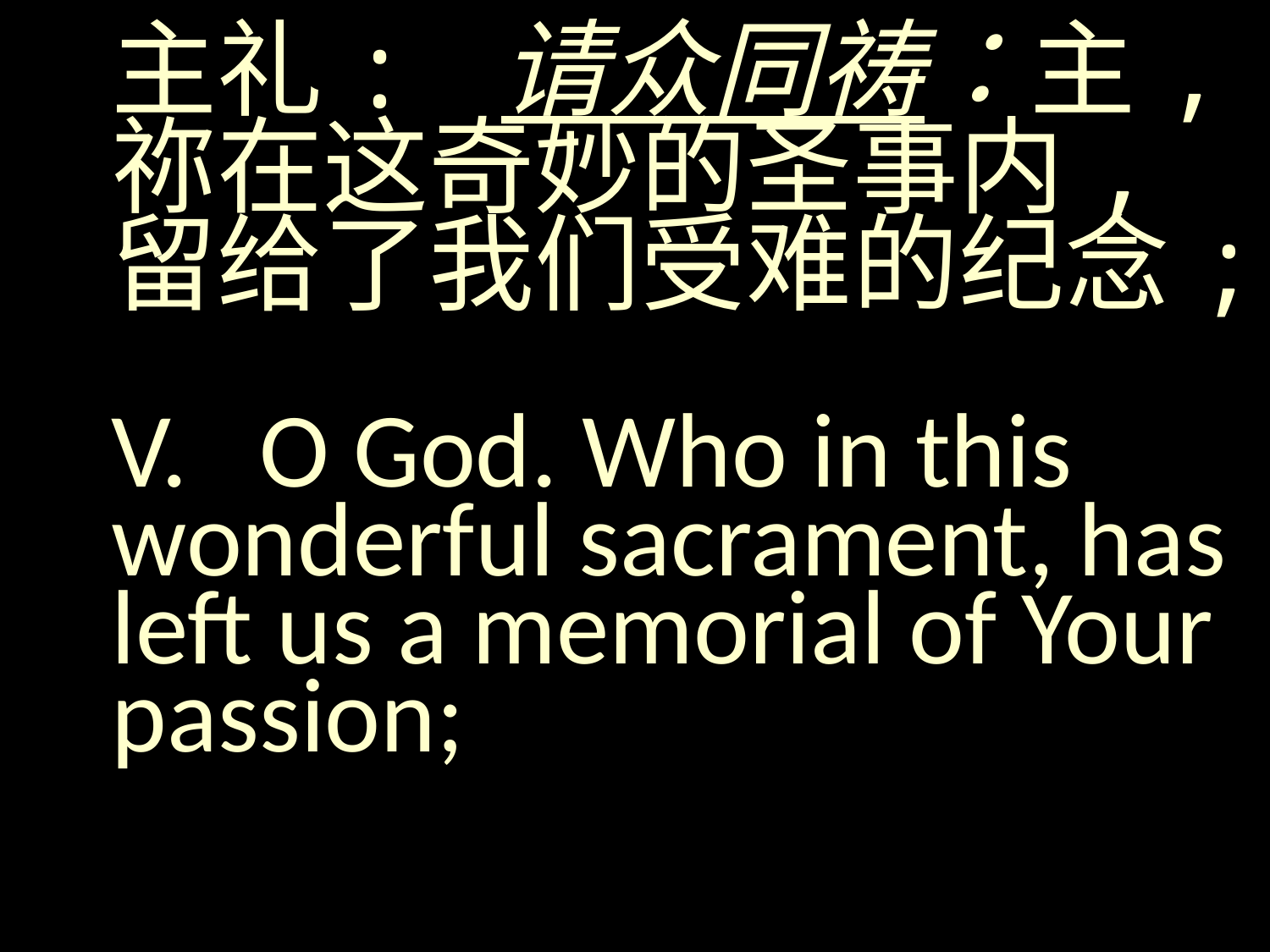

主礼: 请众同祷：主, 祢在这奇妙的圣事内,留给了我们受难的纪念;

V.   O God. Who in this wonderful sacrament, has left us a memorial of Your passion;